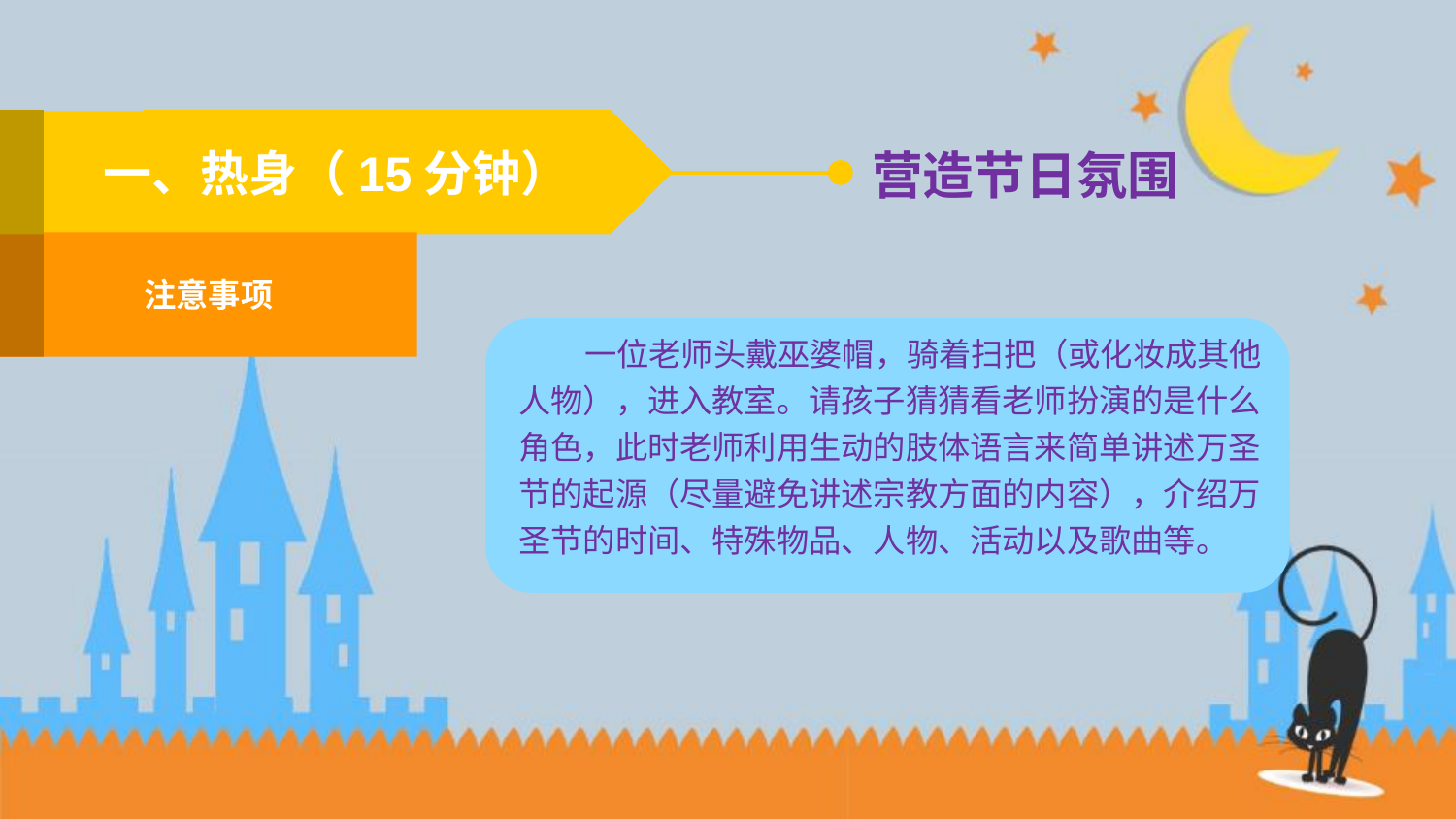

一、热身（15分钟）
营造节日氛围

注意事项

        一位老师头戴巫婆帽，骑着扫把（或化妆成其他人物），进入教室。请孩子猜猜看老师扮演的是什么角色，此时老师利用生动的肢体语言来简单讲述万圣节的起源（尽量避免讲述宗教方面的内容），介绍万圣节的时间、特殊物品、人物、活动以及歌曲等。